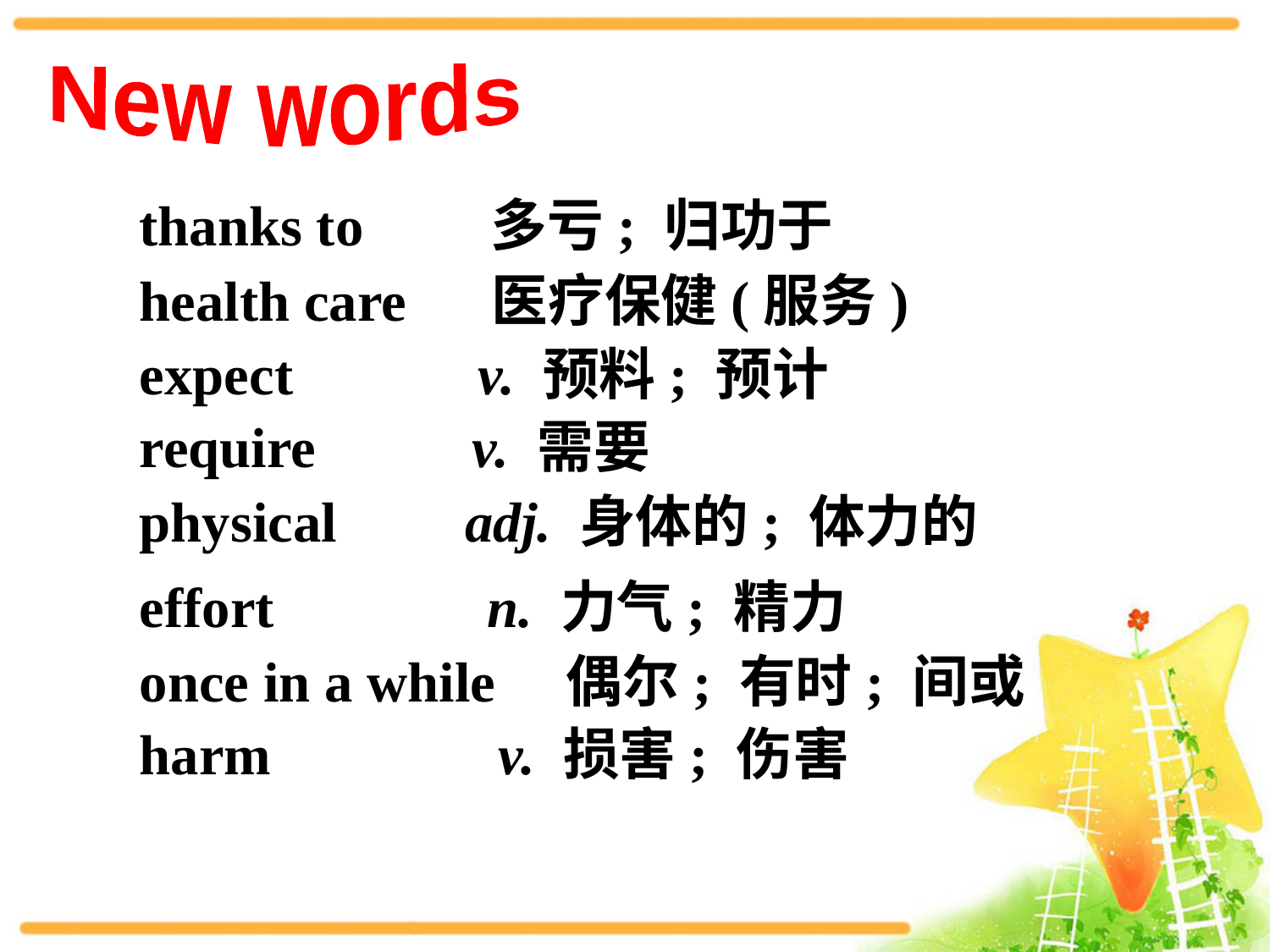

New words
thanks to        多亏; 归功于
health care     医疗保健(服务)
expect             v. 预料; 预计
require           v. 需要
physical         adj. 身体的; 体力的
effort               n. 力气; 精力
once in a while    偶尔; 有时; 间或
harm                v. 损害; 伤害